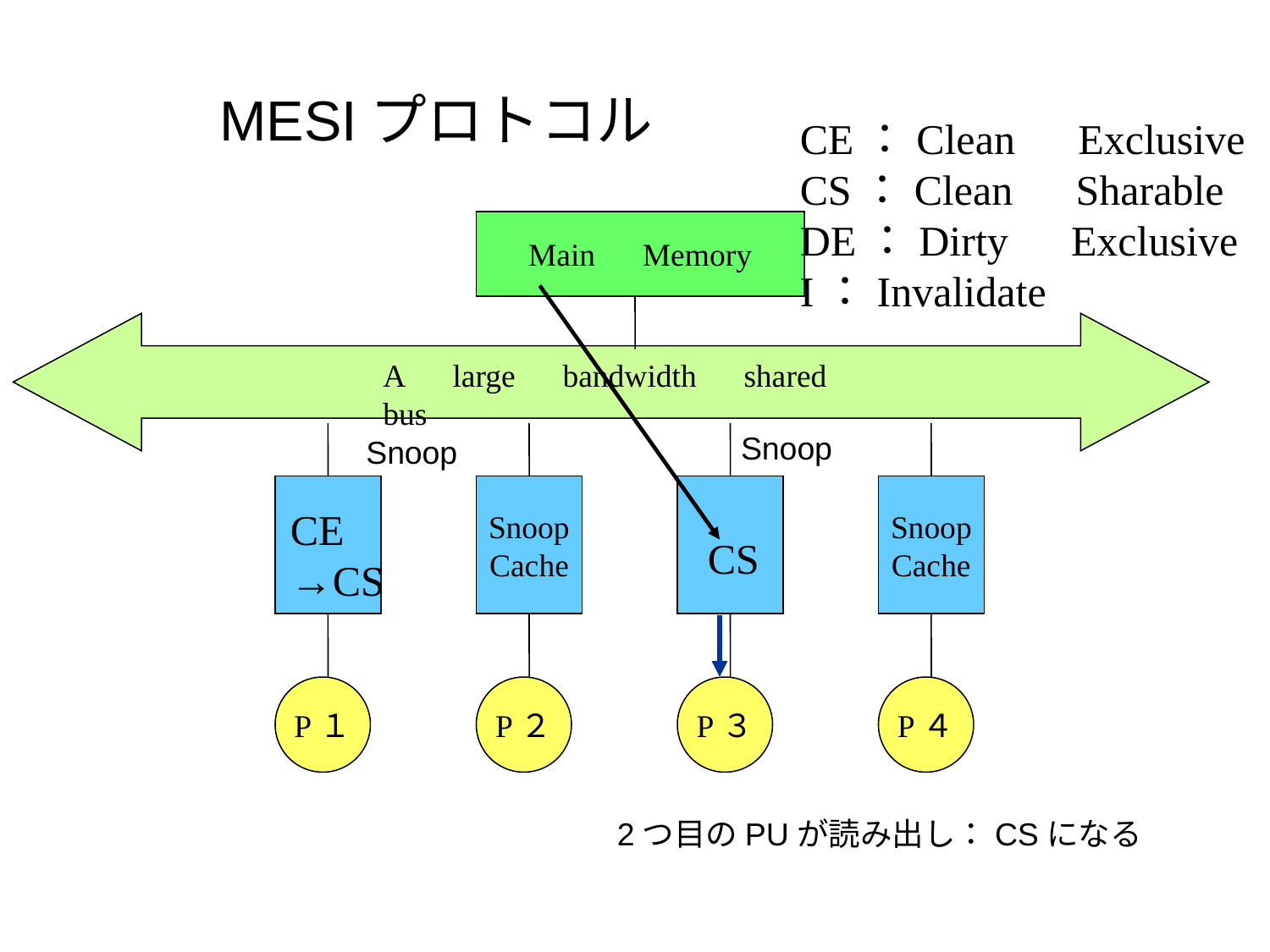

# MESIプロトコル
CE：Clean　Exclusive
CS：Clean　Sharable
DE：Dirty　Exclusive
I：Invalidate
Main　Memory

A　large　bandwidth　shared　bus
Snoop

Snoop
Cache

P２

P３

Snoop
Cache

P４
Snoop

CE
→CS
CS

P１
2つ目のPUが読み出し：CSになる